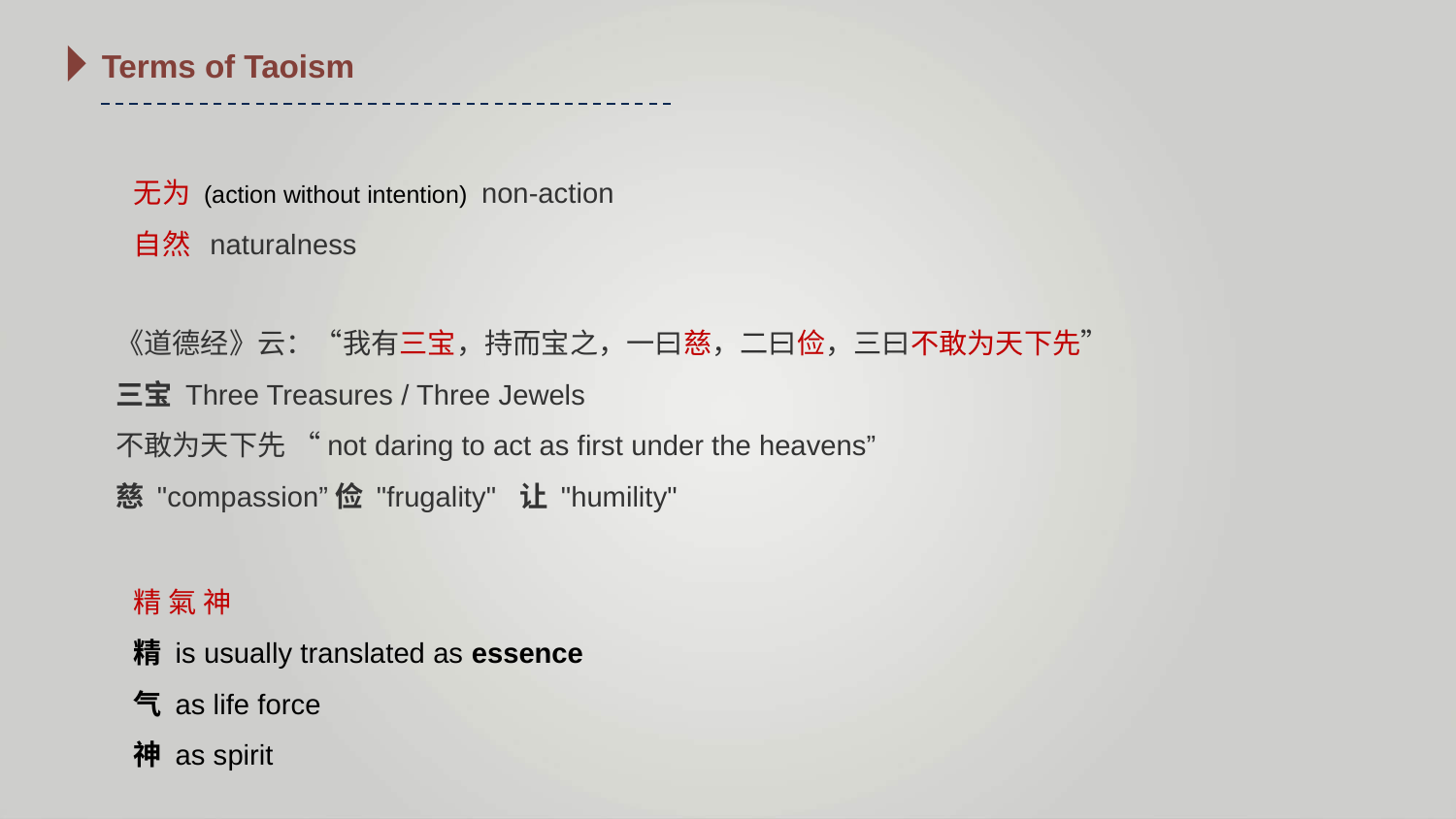

Terms of Taoism

无为 (action without intention)  non-action
自然  naturalness

《道德经》云：“我有三宝，持而宝之，一曰慈，二曰俭，三曰不敢为天下先”
三宝 Three Treasures / Three Jewels
不敢为天下先 “not daring to act as first under the heavens”
慈 "compassion”俭 "frugality"  让 "humility"

精 氣 神
精 is usually translated as essence
气 as life force
神 as spirit